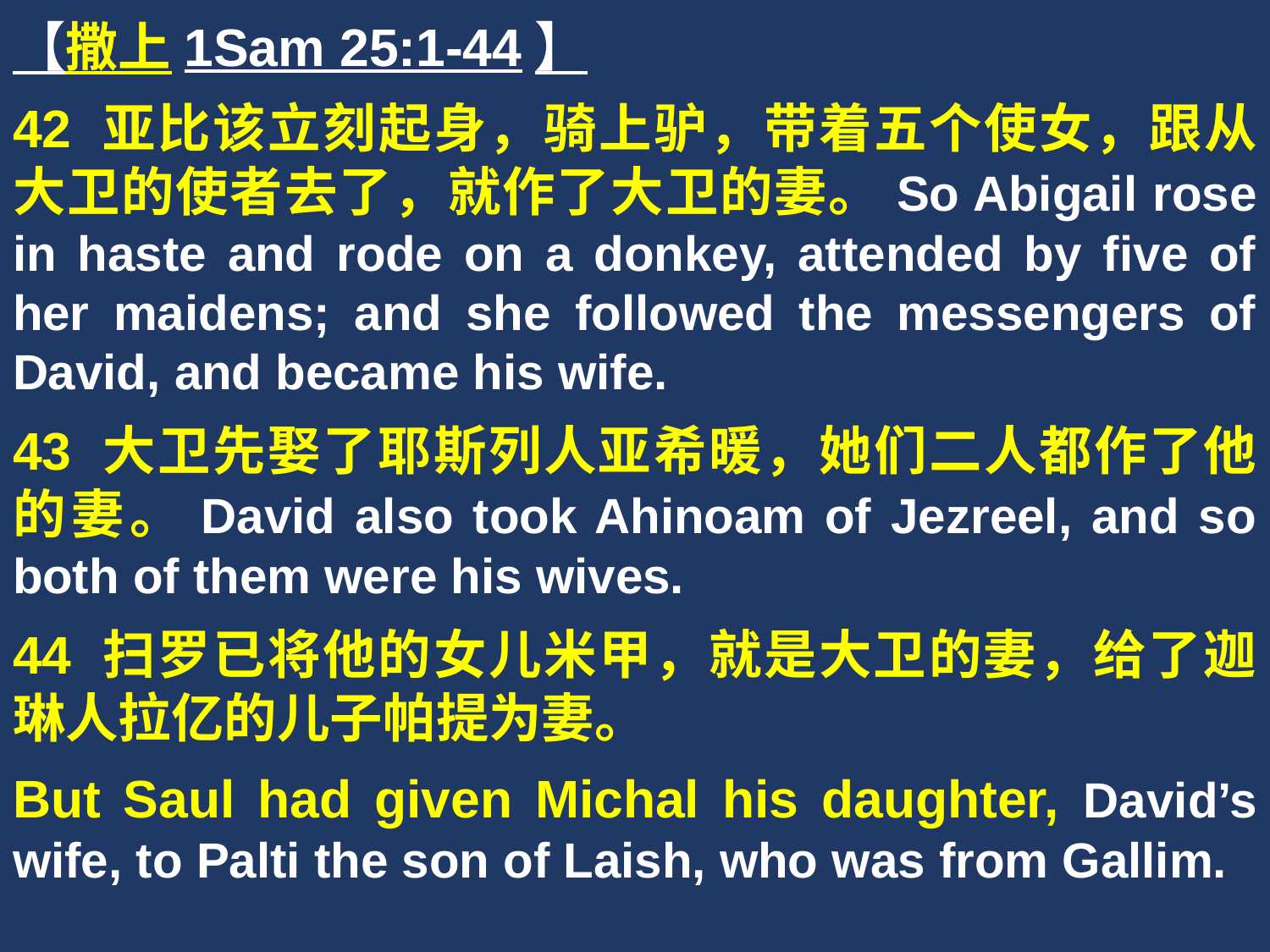

【撒上1Sam 25:1-44】
42 亚比该立刻起身，骑上驴，带着五个使女，跟从大卫的使者去了，就作了大卫的妻。So Abigail rose in haste and rode on a donkey, attended by five of her maidens; and she followed the messengers of David, and became his wife.
43 大卫先娶了耶斯列人亚希暖，她们二人都作了他的妻。David also took Ahinoam of Jezreel, and so both of them were his wives.
44 扫罗已将他的女儿米甲，就是大卫的妻，给了迦琳人拉亿的儿子帕提为妻。
But Saul had given Michal his daughter, David’s wife, to Palti the son of Laish, who was from Gallim.